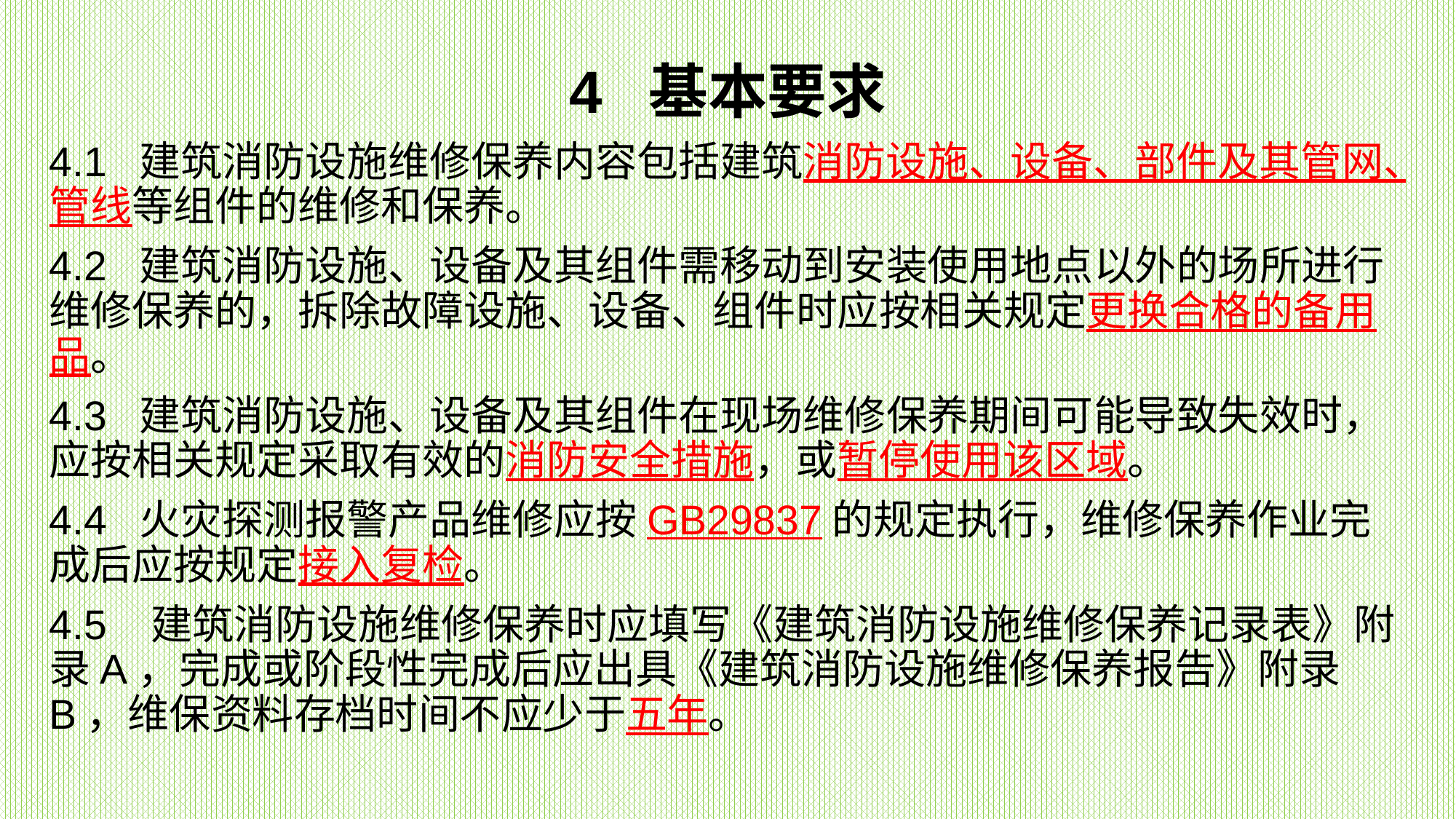

4  基本要求
4.1  建筑消防设施维修保养内容包括建筑消防设施、设备、部件及其管网、管线等组件的维修和保养。
4.2  建筑消防设施、设备及其组件需移动到安装使用地点以外的场所进行维修保养的，拆除故障设施、设备、组件时应按相关规定更换合格的备用品。
4.3  建筑消防设施、设备及其组件在现场维修保养期间可能导致失效时，应按相关规定采取有效的消防安全措施，或暂停使用该区域。
4.4  火灾探测报警产品维修应按GB29837的规定执行，维修保养作业完成后应按规定接入复检。
4.5   建筑消防设施维修保养时应填写《建筑消防设施维修保养记录表》附录A，完成或阶段性完成后应出具《建筑消防设施维修保养报告》附录B，维保资料存档时间不应少于五年。